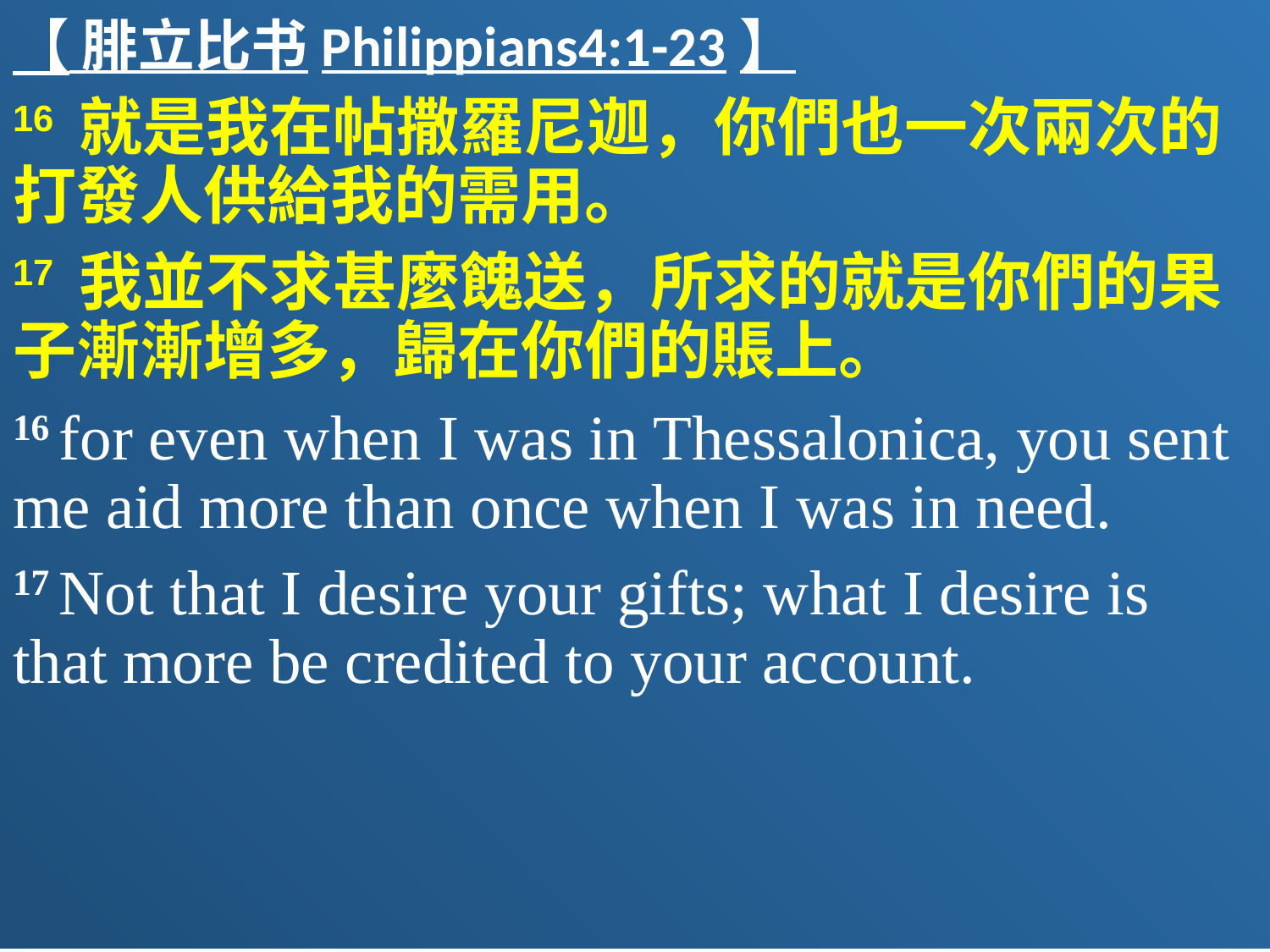

【 腓立比书Philippians4:1-23】
16 就是我在帖撒羅尼迦，你們也一次兩次的打發人供給我的需用。
17 我並不求甚麼餽送，所求的就是你們的果子漸漸增多，歸在你們的賬上。
16 for even when I was in Thessalonica, you sent me aid more than once when I was in need.
17 Not that I desire your gifts; what I desire is that more be credited to your account.